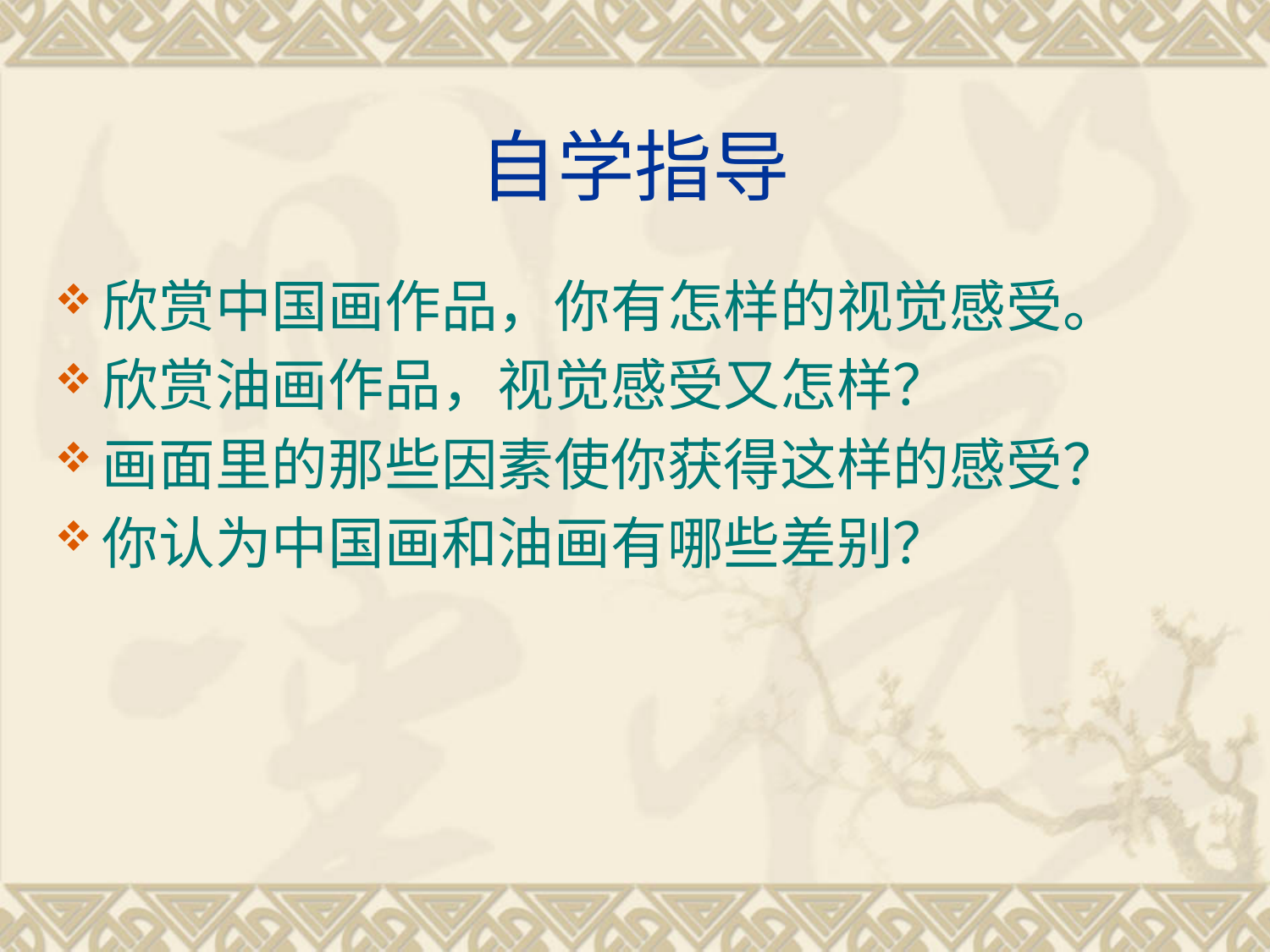

# 自学指导
欣赏中国画作品，你有怎样的视觉感受。
欣赏油画作品，视觉感受又怎样？
画面里的那些因素使你获得这样的感受？
你认为中国画和油画有哪些差别？